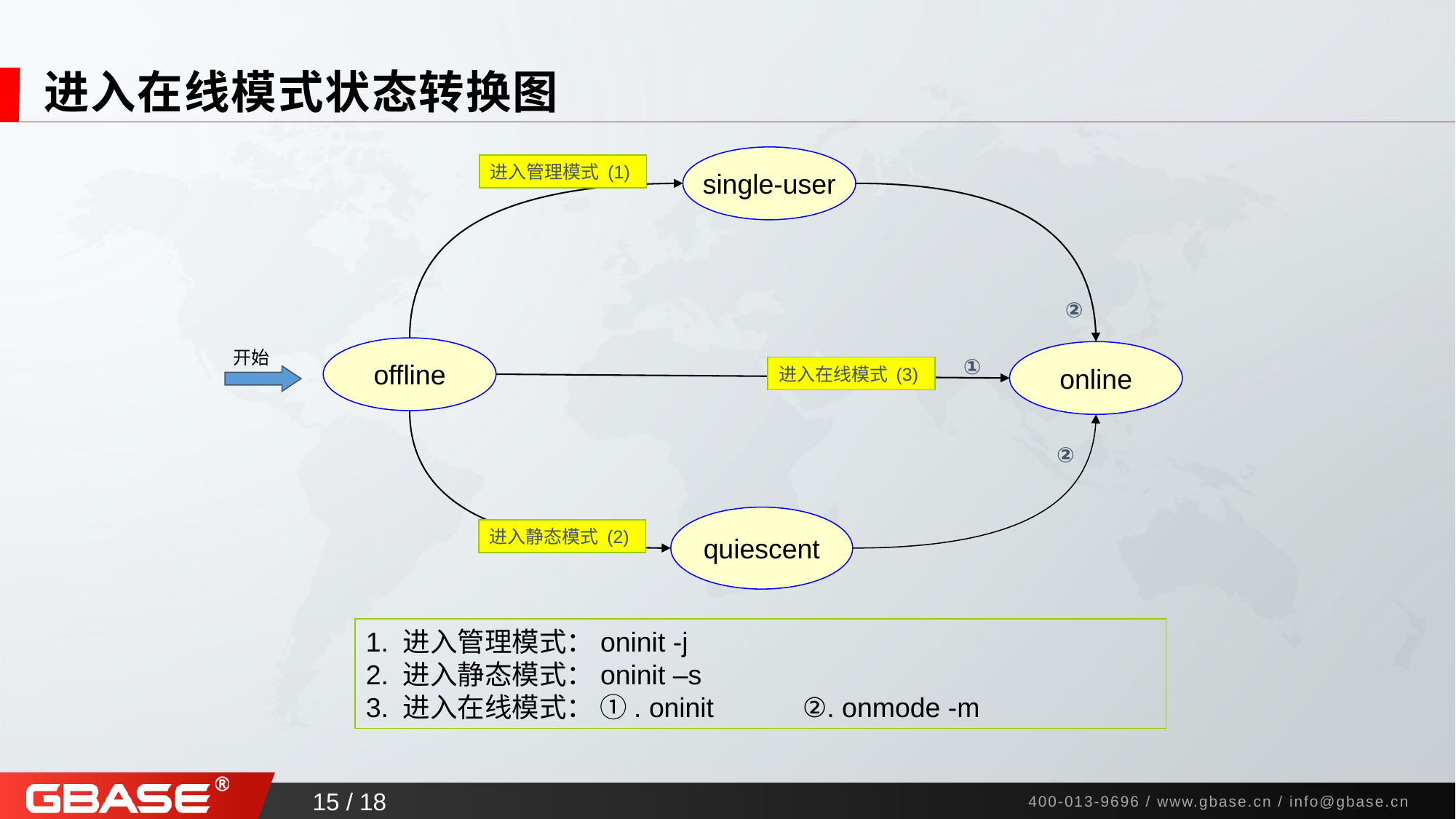

# 进入在线模式状态转换图
single-user
进入管理模式 (1)

offline
开始
online

进入在线模式 (3)

quiescent
进入静态模式 (2)
1. 进入管理模式：oninit -j
2. 进入静态模式：oninit –s
3. 进入在线模式： ①. oninit	②. onmode -m